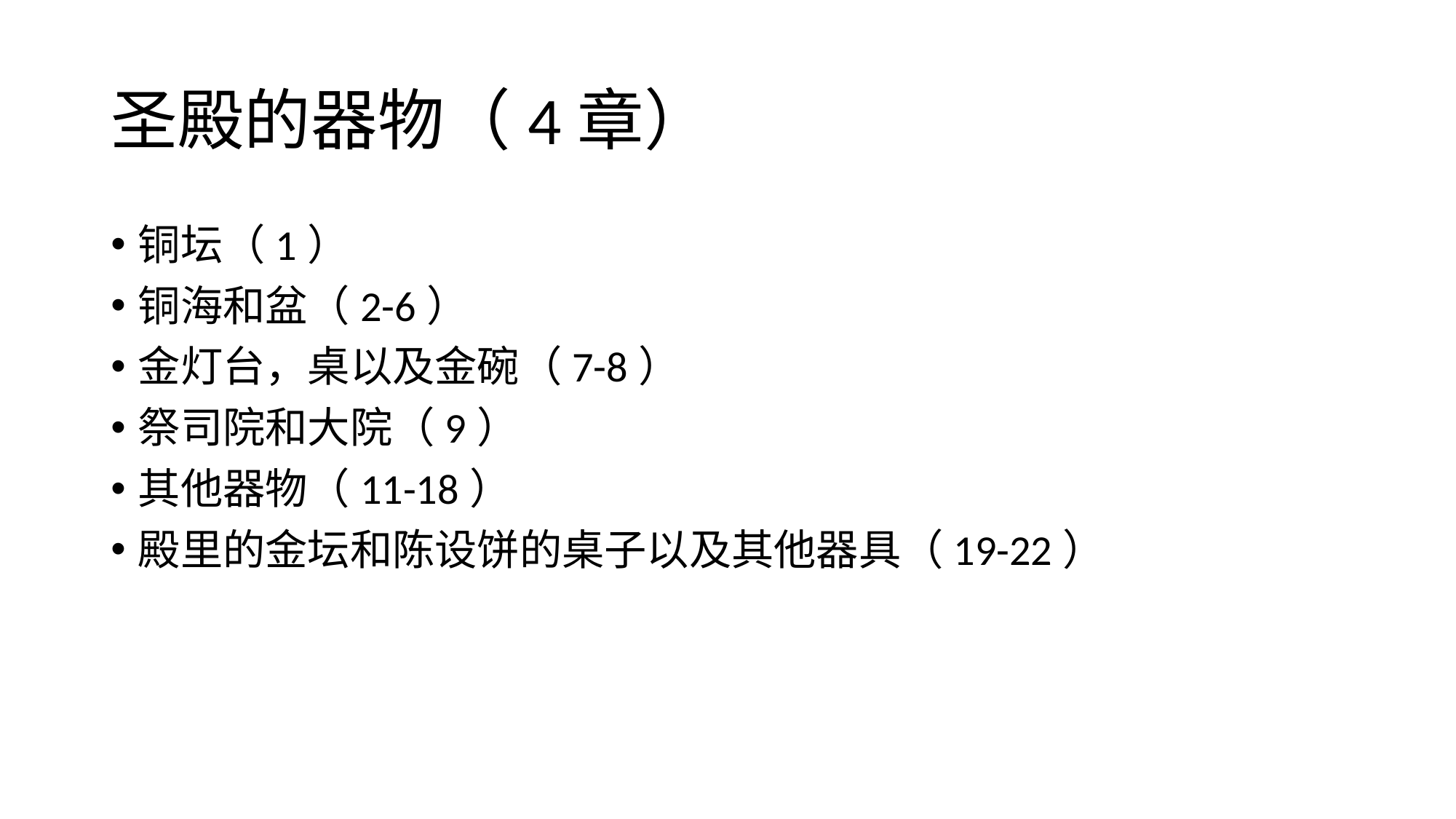

# 圣殿的器物（4章）
铜坛（1）
铜海和盆（2-6）
金灯台，桌以及金碗（7-8）
祭司院和大院（9）
其他器物（11-18）
殿里的金坛和陈设饼的桌子以及其他器具（19-22）